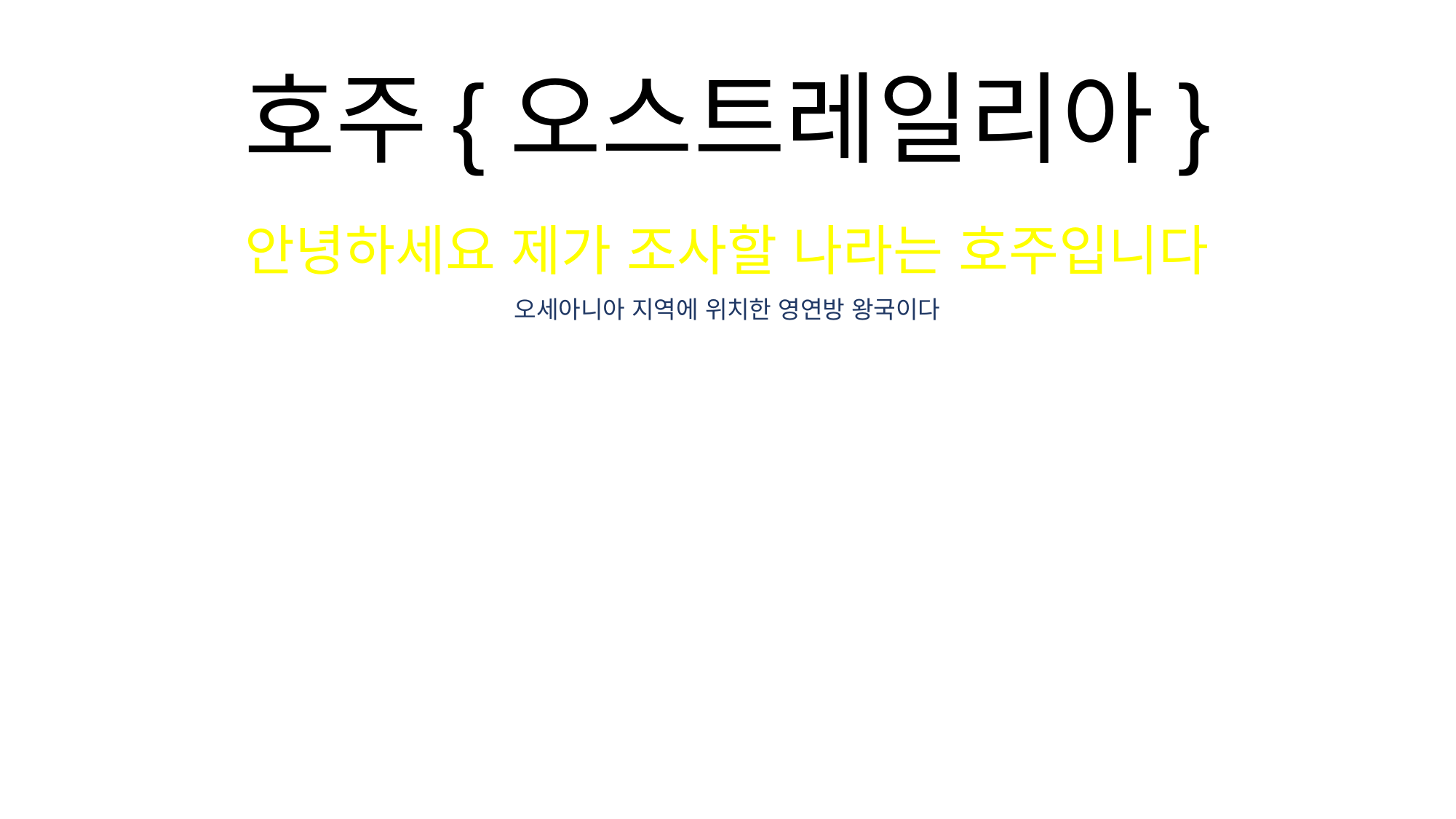

# 호주{오스트레일리아}
안녕하세요 제가 조사할 나라는 호주입니다
오세아니아 지역에 위치한 영연방 왕국이다